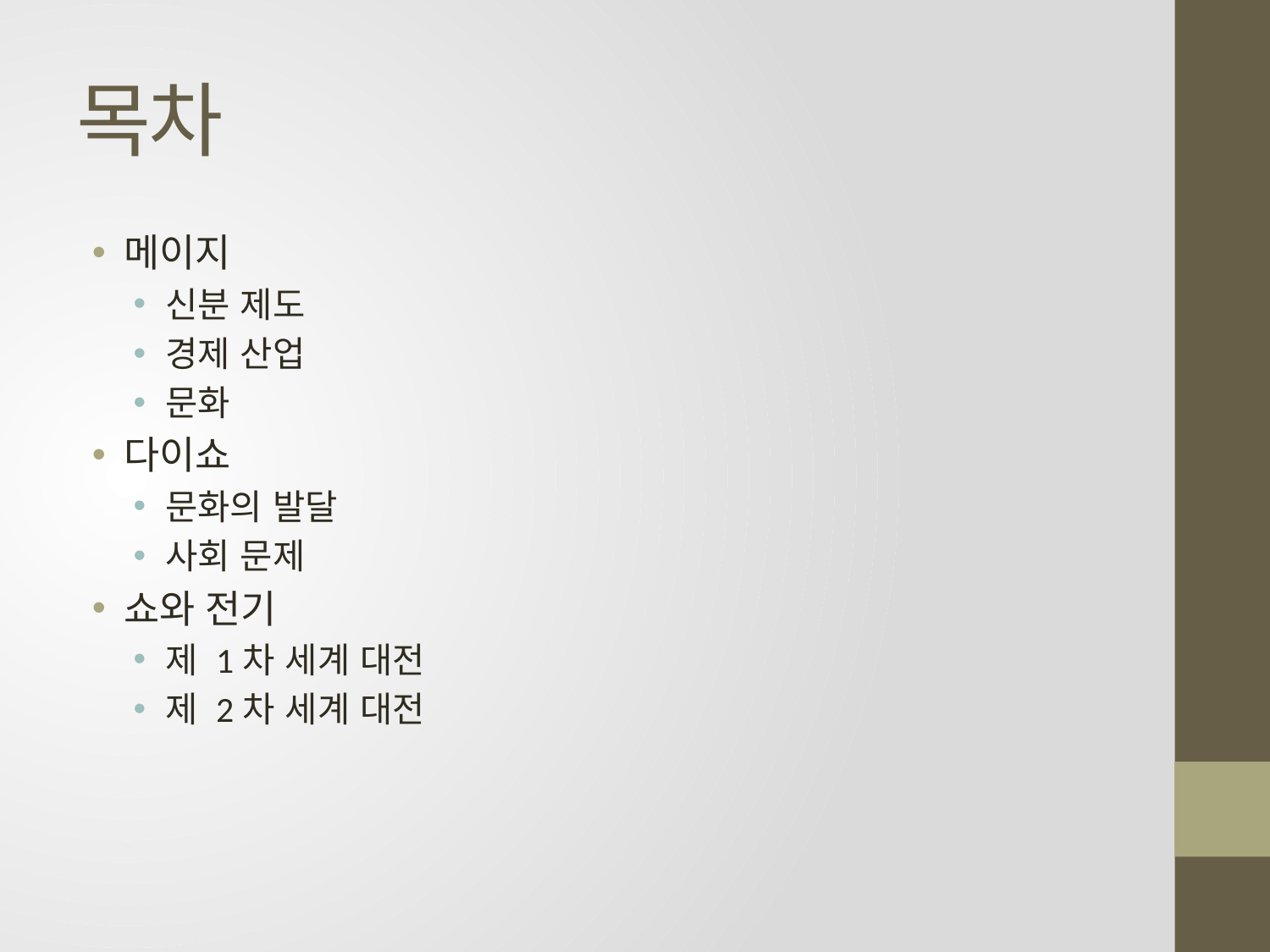

# 목차
메이지
신분 제도
경제 산업
문화
다이쇼
문화의 발달
사회 문제
쇼와 전기
제 1차 세계 대전
제 2차 세계 대전